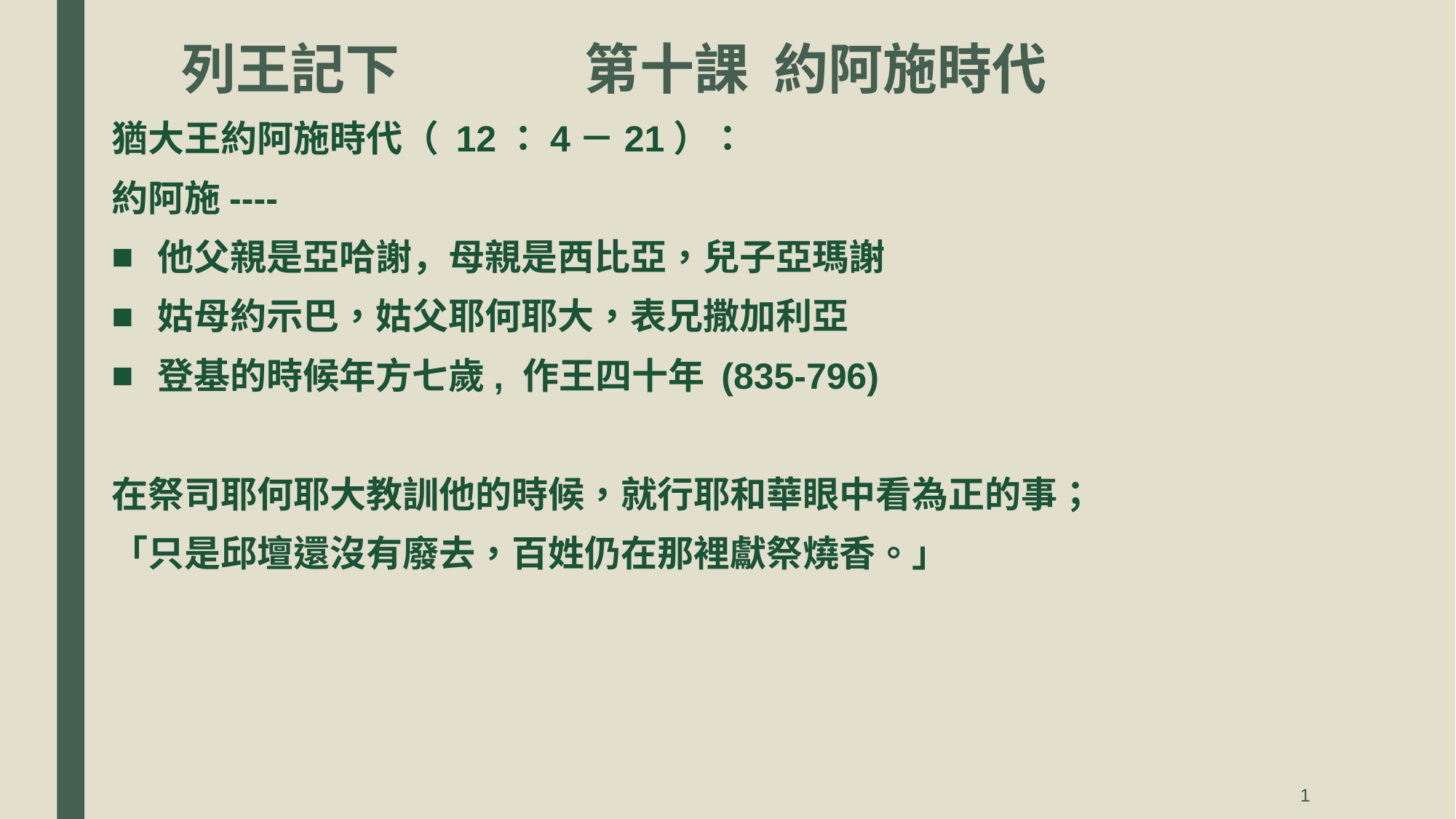

# 列王記下               第十課  約阿施時代
猶大王約阿施時代（ 12：4－21）：
約阿施----
他父親是亞哈謝，母親是西比亞，兒子亞瑪謝
姑母約示巴，姑父耶何耶大，表兄撒加利亞
登基的時候年方七歲, 作王四十年 (835-796)

在祭司耶何耶大教訓他的時候，就行耶和華眼中看為正的事；
「只是邱壇還沒有廢去，百姓仍在那裡獻祭燒香。」
1